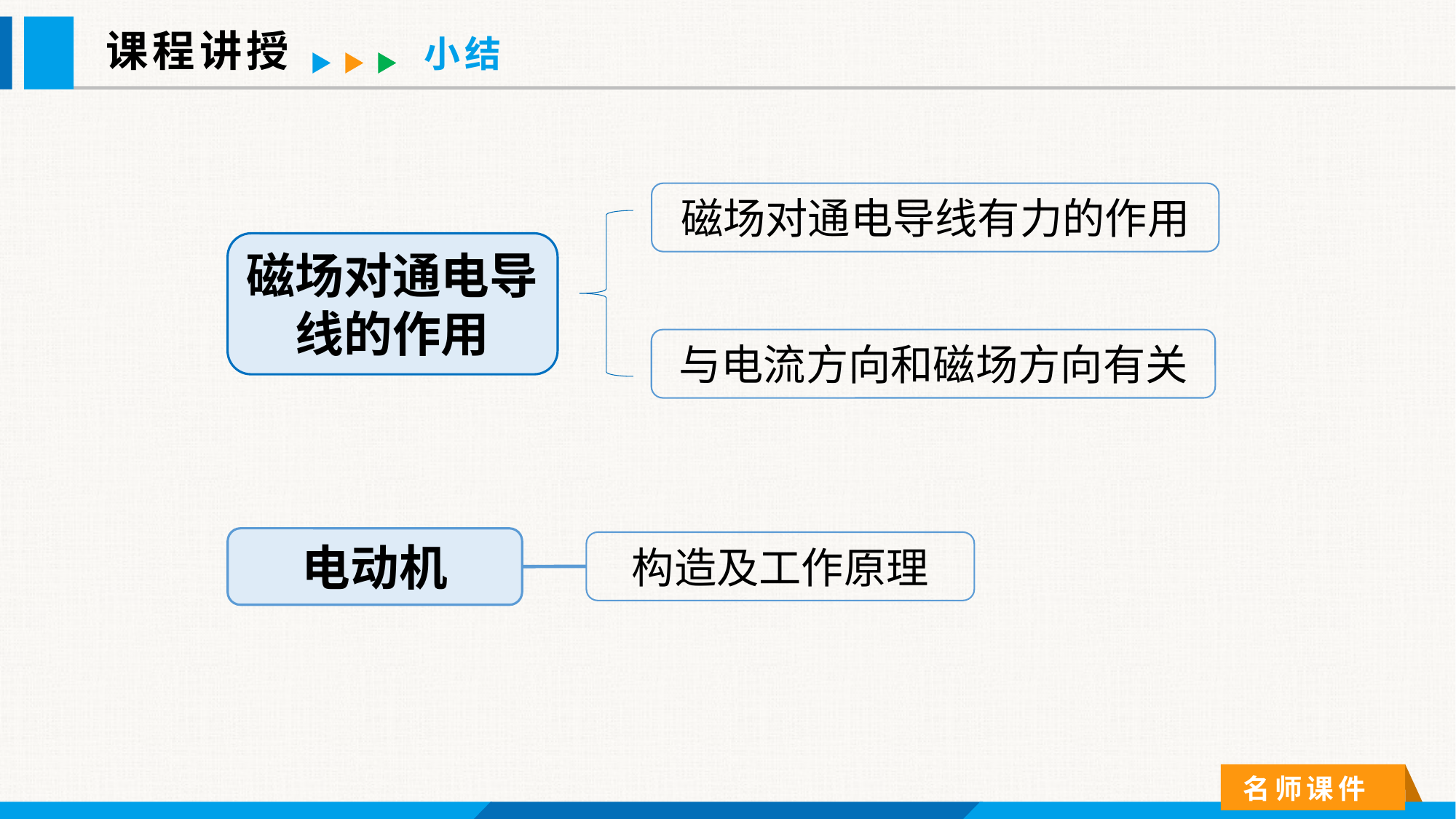

课程讲授
小结

磁场对通电导线有力的作用

磁场对通电导线的作用
与电流方向和磁场方向有关
电动机
构造及工作原理